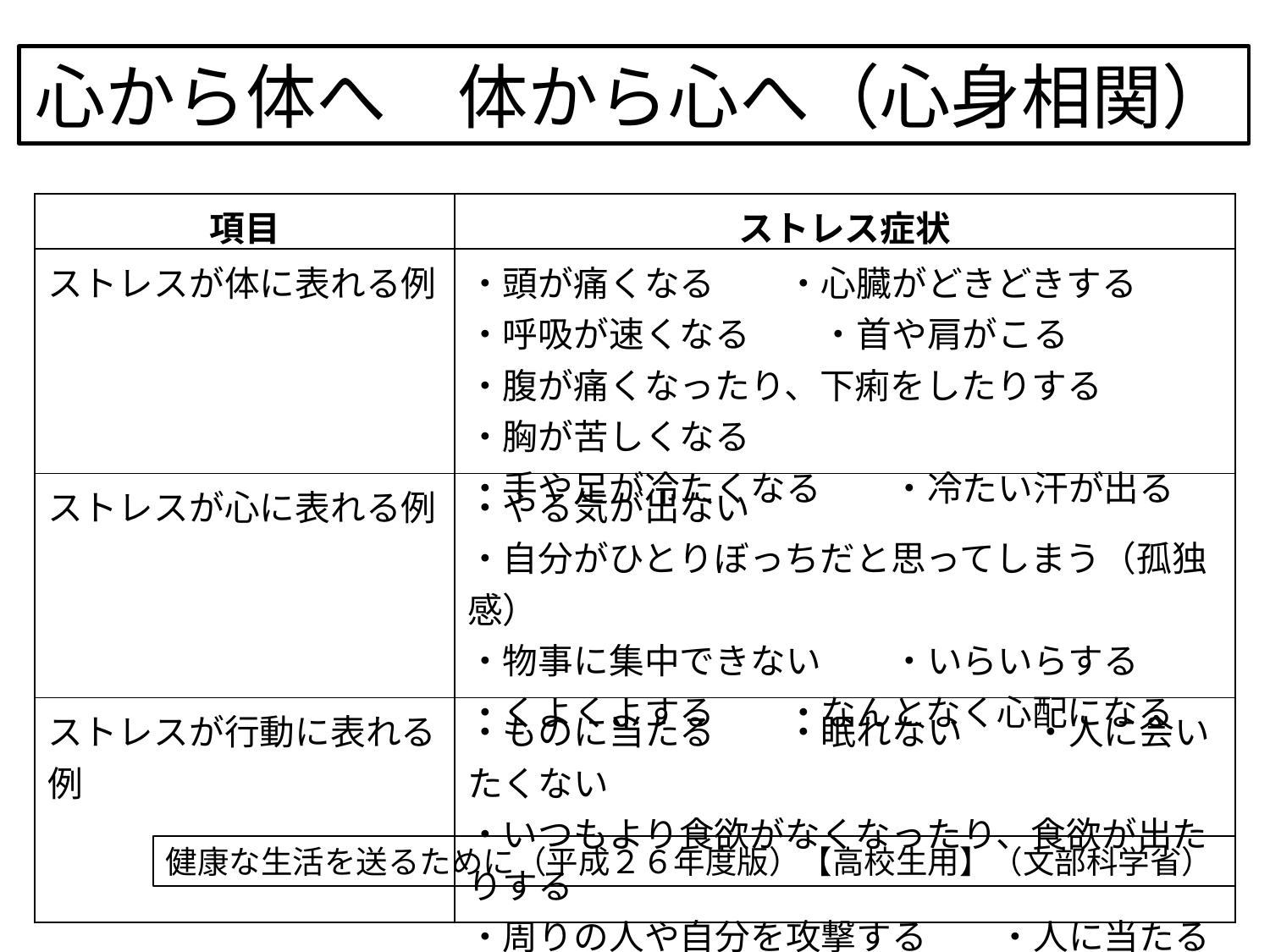

心から体へ　体から心へ（心身相関）
| 項目 | ストレス症状 |
| --- | --- |
| ストレスが体に表れる例 | ・頭が痛くなる　　・心臓がどきどきする ・呼吸が速くなる　　・首や肩がこる ・腹が痛くなったり、下痢をしたりする ・胸が苦しくなる ・手や足が冷たくなる　　・冷たい汗が出る |
| ストレスが心に表れる例 | ・やる気が出ない　　 ・自分がひとりぼっちだと思ってしまう（孤独感） ・物事に集中できない　　・いらいらする ・くよくよする　　・なんとなく心配になる |
| ストレスが行動に表れる例 | ・ものに当たる　　・眠れない　　・人に会いたくない　　 ・いつもより食欲がなくなったり、食欲が出たりする ・周りの人や自分を攻撃する　　・人に当たる |
健康な生活を送るために（平成２６年度版）【高校生用】（文部科学省）